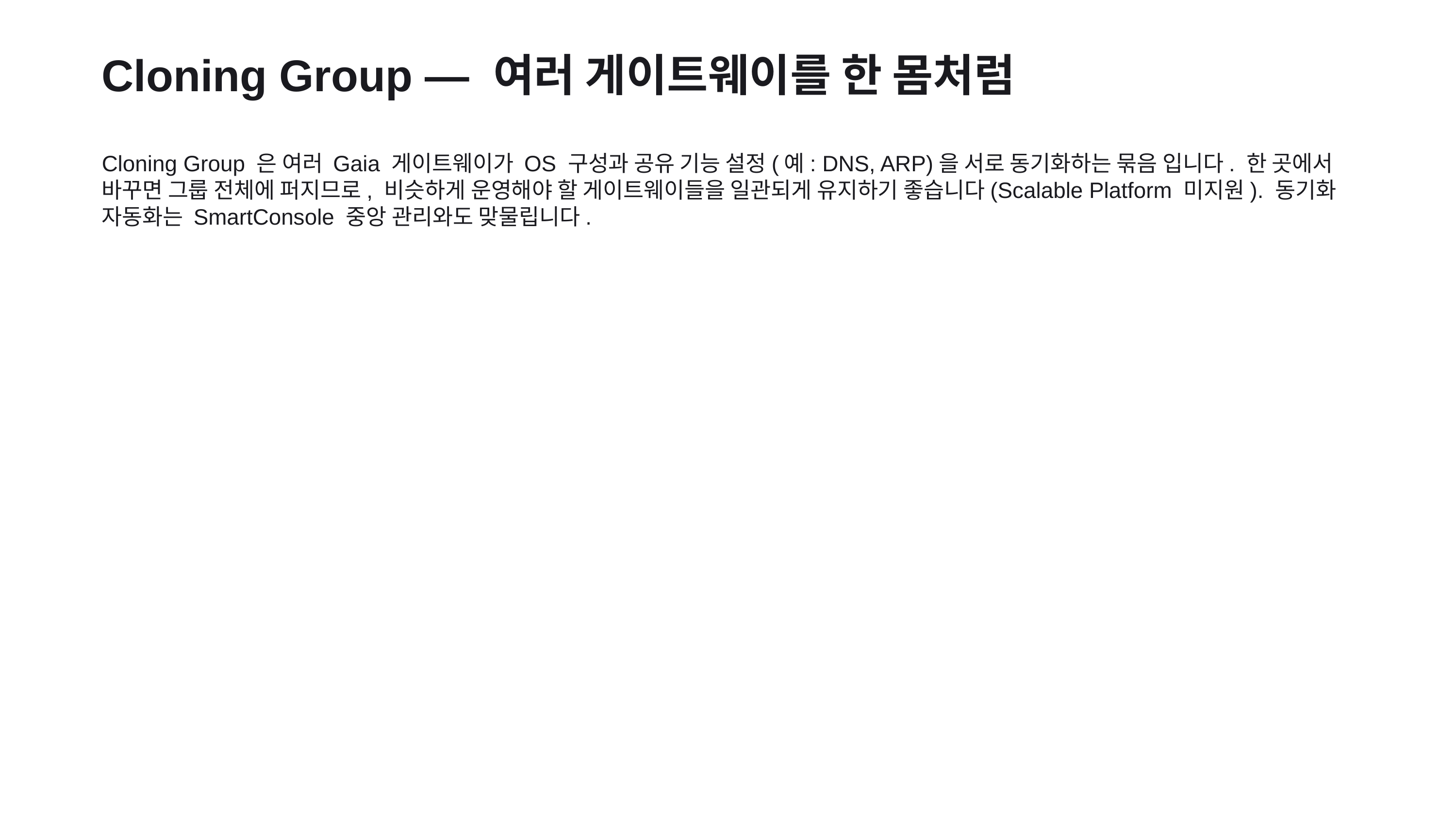

Cloning Group — 여러 게이트웨이를 한 몸처럼
Cloning Group 은 여러 Gaia 게이트웨이가 OS 구성과 공유 기능 설정(예: DNS, ARP)을 서로 동기화하는 묶음 입니다. 한 곳에서 바꾸면 그룹 전체에 퍼지므로, 비슷하게 운영해야 할 게이트웨이들을 일관되게 유지하기 좋습니다(Scalable Platform 미지원). 동기화 자동화는 SmartConsole 중앙 관리와도 맞물립니다.